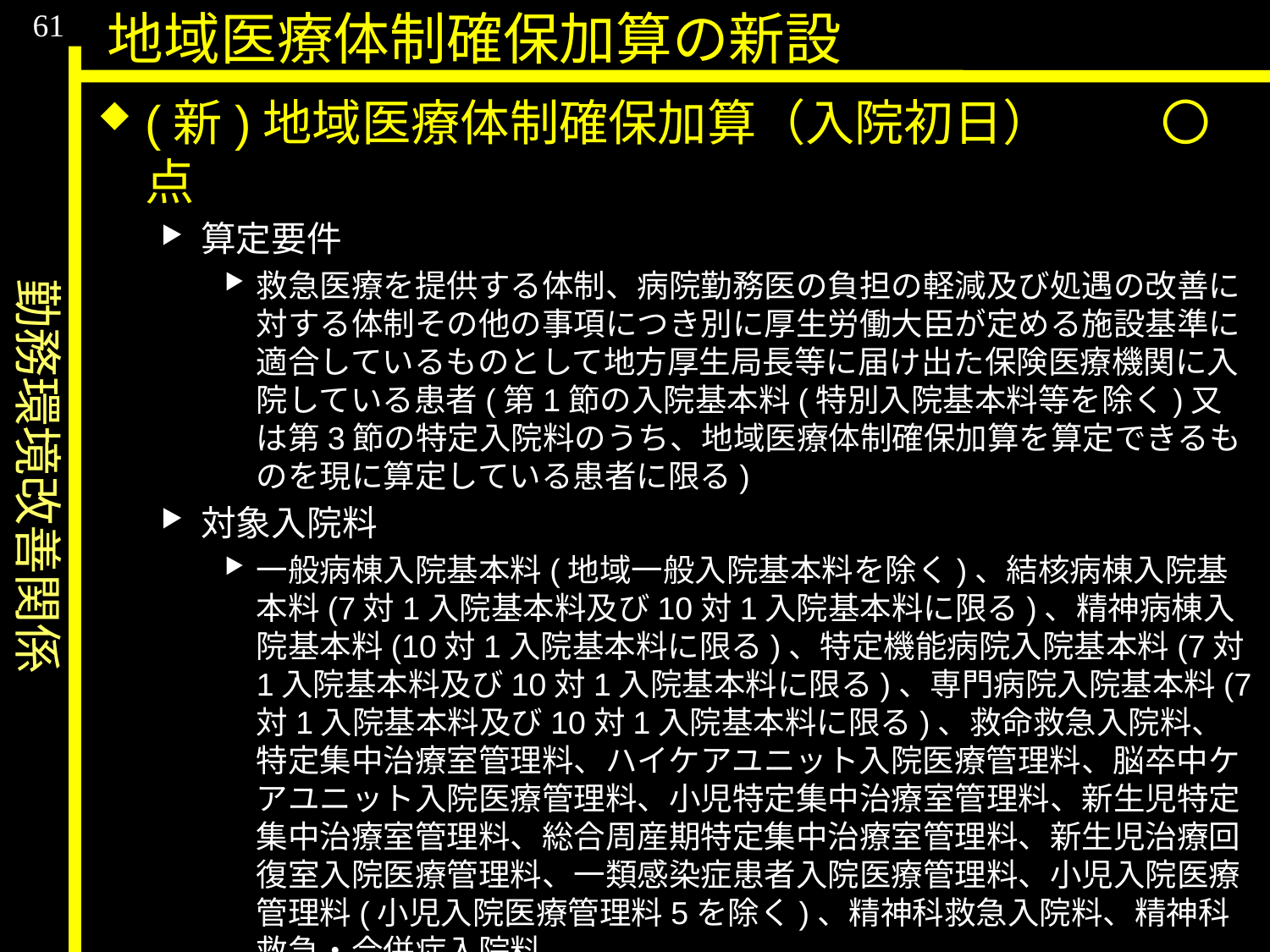

勤務環境改善関係
61
地域医療体制確保加算の新設

(新)地域医療体制確保加算（入院初日）	〇点
算定要件
救急医療を提供する体制、病院勤務医の負担の軽減及び処遇の改善に対する体制その他の事項につき別に厚生労働大臣が定める施設基準に適合しているものとして地方厚生局長等に届け出た保険医療機関に入院している患者(第1節の入院基本料(特別入院基本料等を除く)又は第3節の特定入院料のうち、地域医療体制確保加算を算定できるものを現に算定している患者に限る)
対象入院料
一般病棟入院基本料(地域一般入院基本料を除く)、結核病棟入院基本料(7対1入院基本料及び10対1入院基本料に限る)、精神病棟入院基本料(10対1入院基本料に限る)、特定機能病院入院基本料(7対1入院基本料及び10対1入院基本料に限る)、専門病院入院基本料(7対1入院基本料及び10対1入院基本料に限る)、救命救急入院料、特定集中治療室管理料、ハイケアユニット入院医療管理料、脳卒中ケアユニット入院医療管理料、小児特定集中治療室管理料、新生児特定集中治療室管理料、総合周産期特定集中治療室管理料、新生児治療回復室入院医療管理料、一類感染症患者入院医療管理料、小児入院医療管理料(小児入院医療管理料5を除く)、精神科救急入院料、精神科救急・合併症入院料